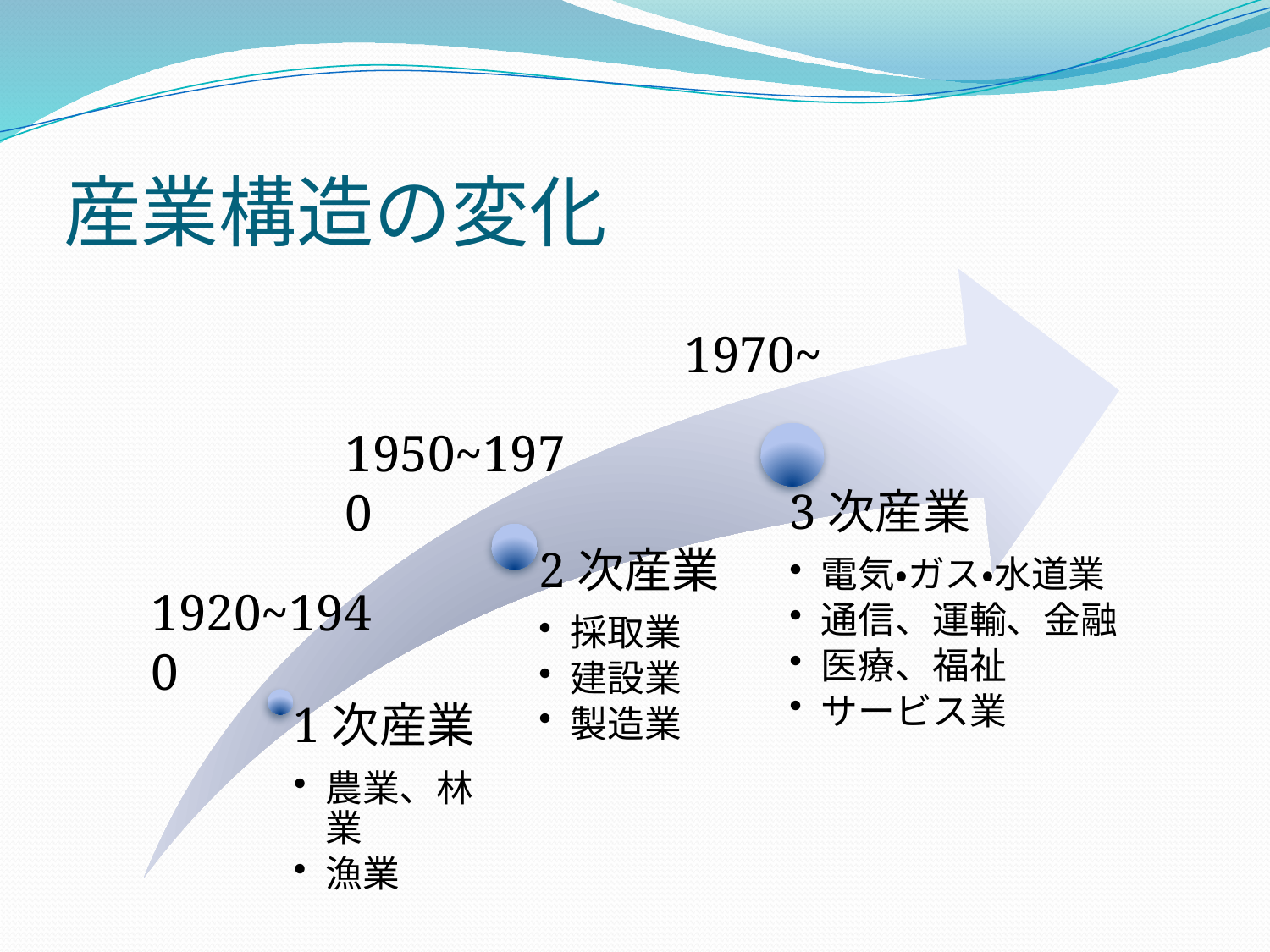

# 産業構造の変化
1次産業
農業、林業
漁業
2次産業
採取業
建設業
製造業
3次産業
電気・ガス・水道業
通信、運輸、金融
医療、福祉
サービス業
1970~
1950~1970
1920~1940